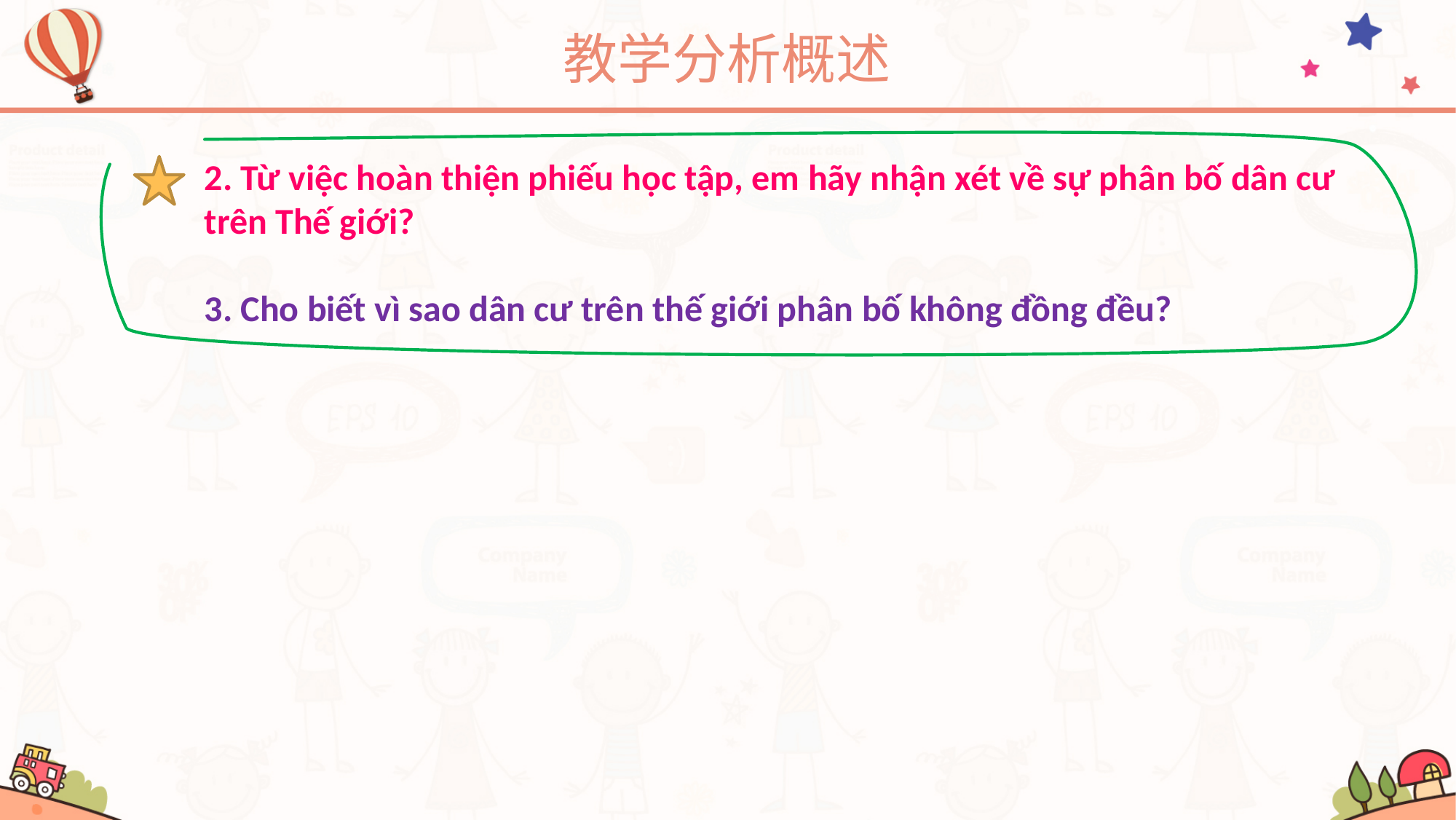

教学分析概述

2. Từ việc hoàn thiện phiếu học tập, em hãy nhận xét về sự phân bố dân cư trên Thế giới?

3. Cho biết vì sao dân cư trên thế giới phân bố không đồng đều?